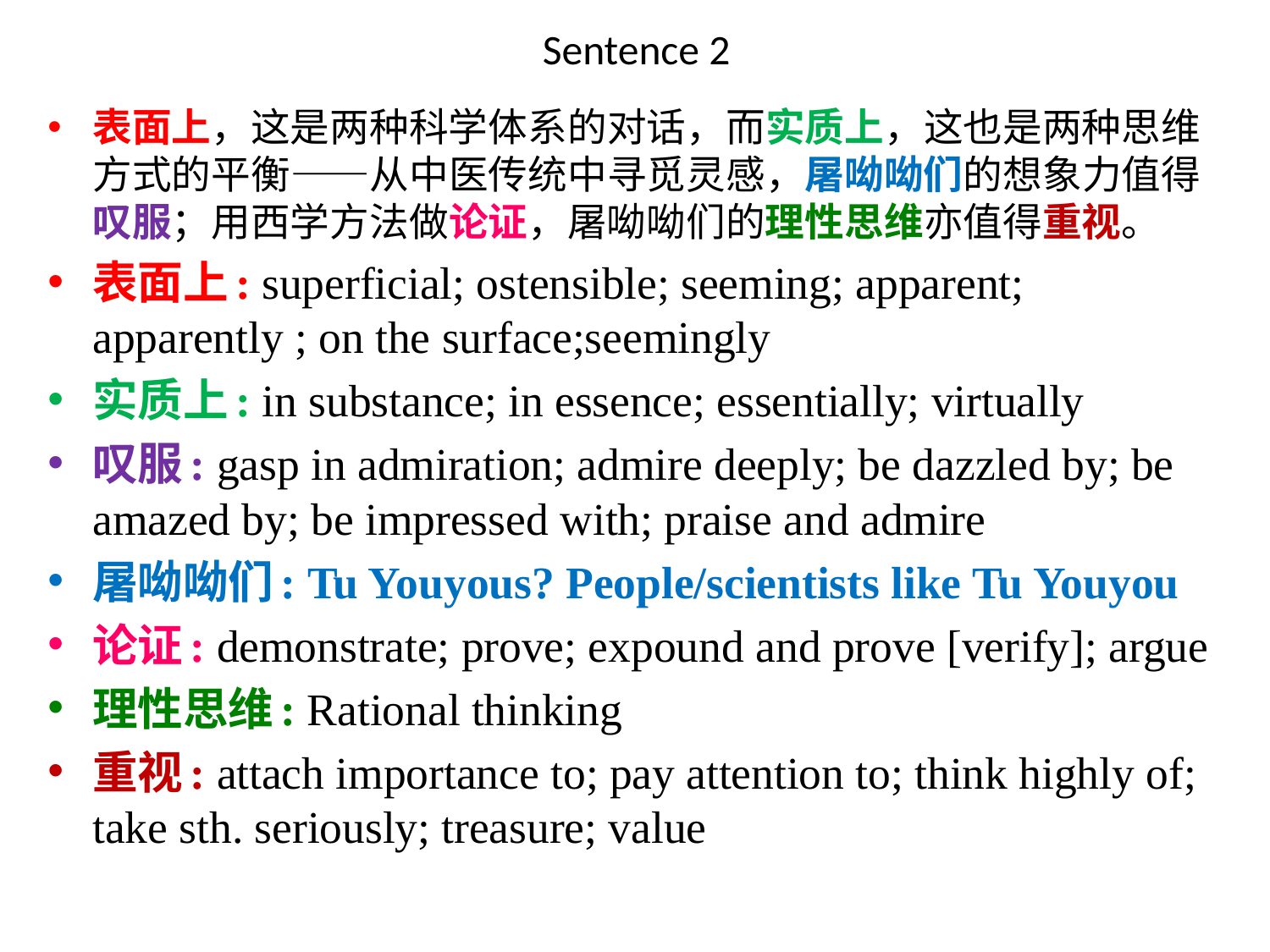

# Sentence 2
表面上，这是两种科学体系的对话，而实质上，这也是两种思维方式的平衡——从中医传统中寻觅灵感，屠呦呦们的想象力值得叹服；用西学方法做论证，屠呦呦们的理性思维亦值得重视。
表面上: superficial; ostensible; seeming; apparent; apparently ; on the surface;seemingly
实质上: in substance; in essence; essentially; virtually
叹服: gasp in admiration; admire deeply; be dazzled by; be amazed by; be impressed with; praise and admire
屠呦呦们: Tu Youyous? People/scientists like Tu Youyou
论证: demonstrate; prove; expound and prove [verify]; argue
理性思维: Rational thinking
重视: attach importance to; pay attention to; think highly of; take sth. seriously; treasure; value